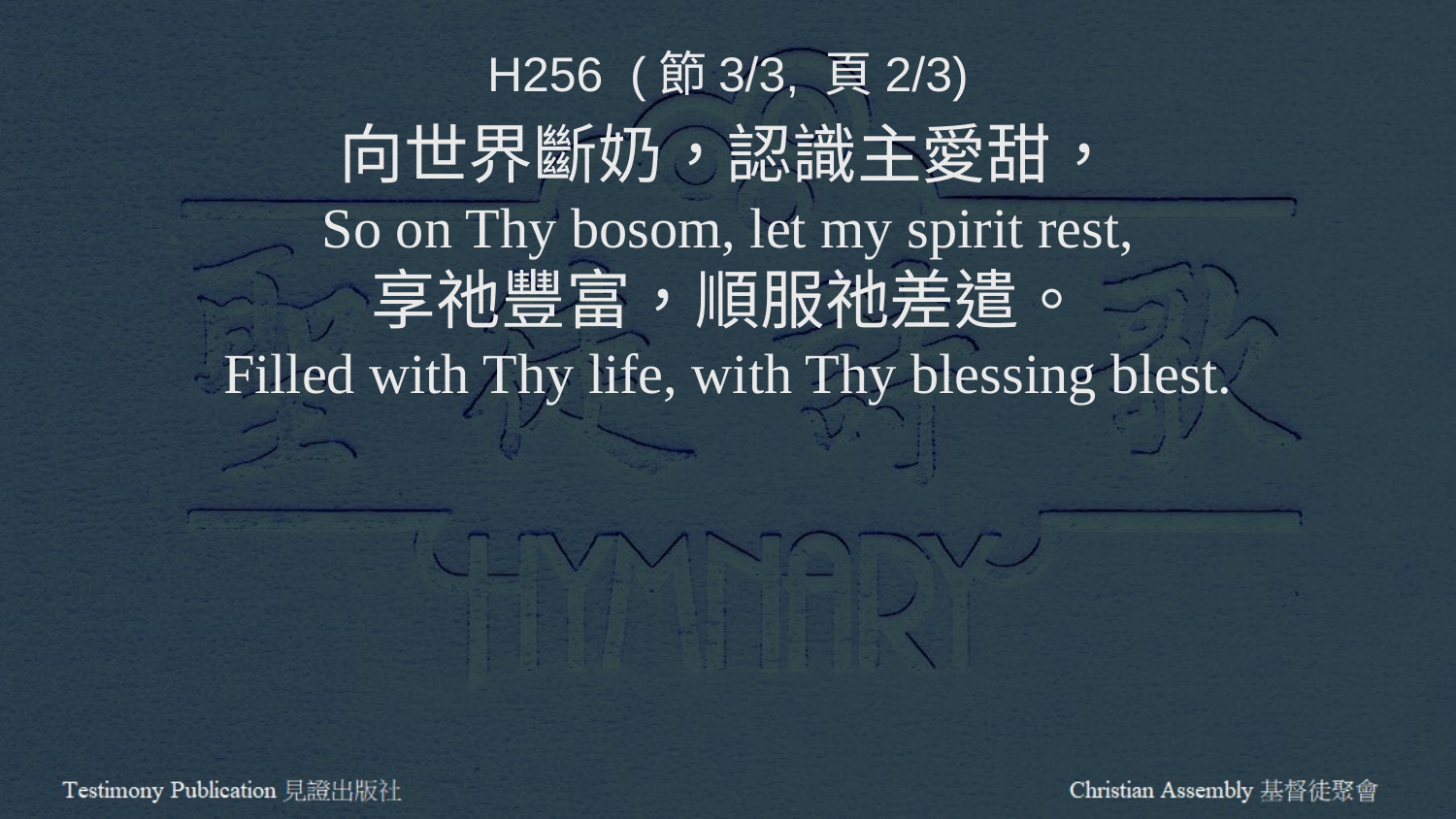

H256  (節3/3, 頁2/3)
向世界斷奶，認識主愛甜，
So on Thy bosom, let my spirit rest,
享祂豐富，順服祂差遣。
Filled with Thy life, with Thy blessing blest.